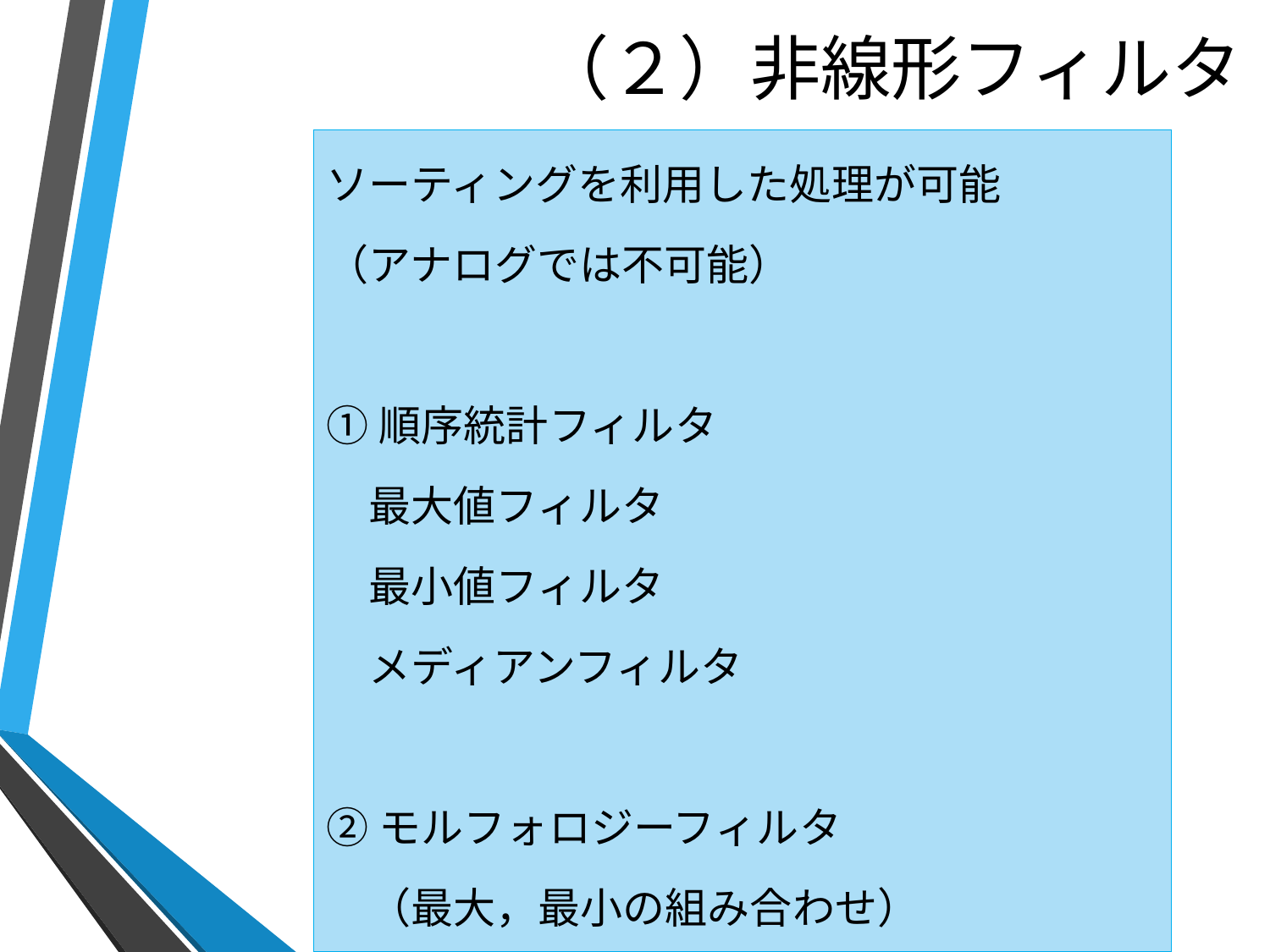

# （２）非線形フィルタ
ソーティングを利用した処理が可能
（アナログでは不可能）

①順序統計フィルタ
　最大値フィルタ
　最小値フィルタ
　メディアンフィルタ

②モルフォロジーフィルタ
　（最大，最小の組み合わせ）